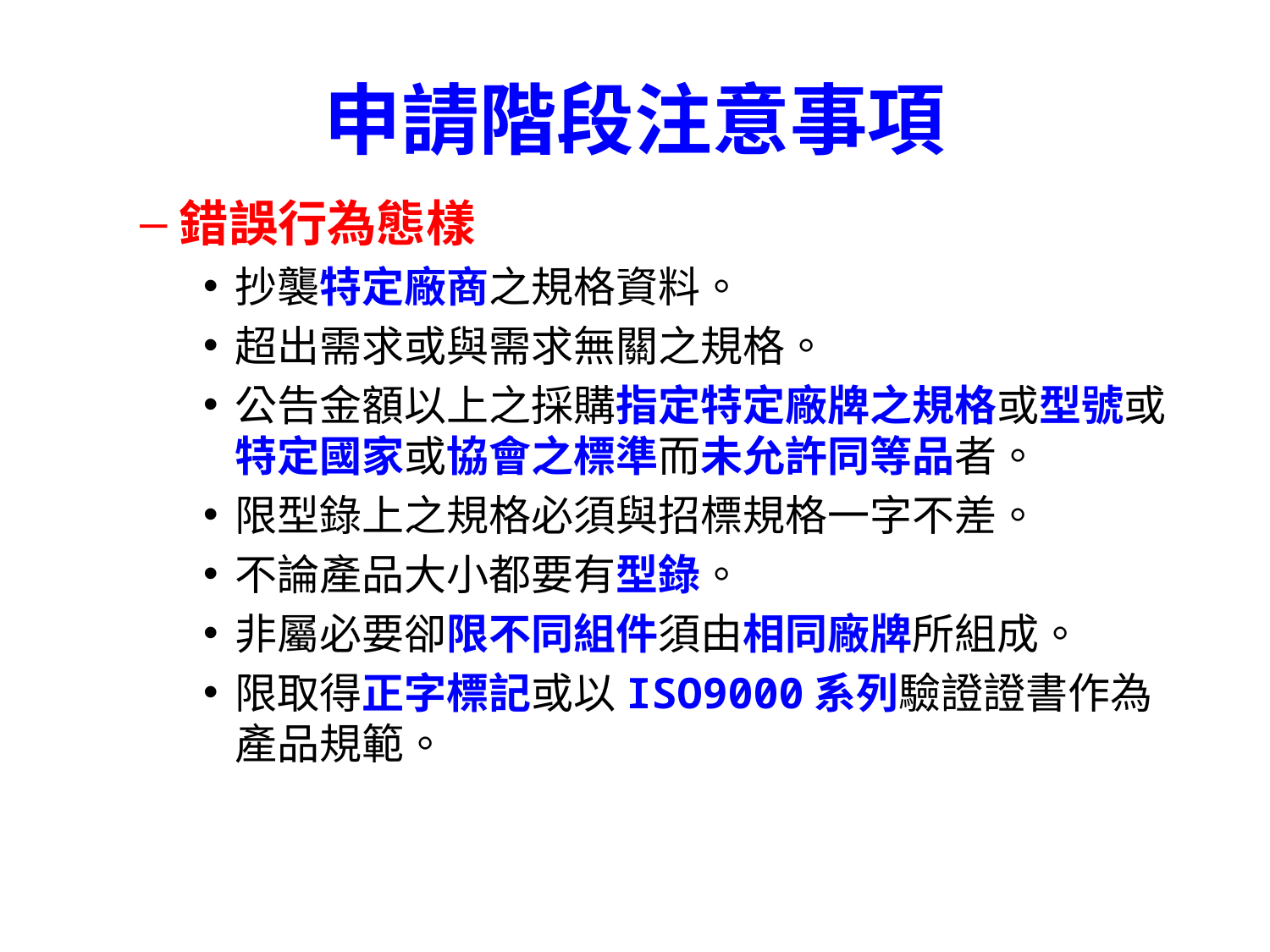

# 申請階段注意事項
錯誤行為態樣
抄襲特定廠商之規格資料。
超出需求或與需求無關之規格。
公告金額以上之採購指定特定廠牌之規格或型號或特定國家或協會之標準而未允許同等品者。
限型錄上之規格必須與招標規格一字不差。
不論產品大小都要有型錄。
非屬必要卻限不同組件須由相同廠牌所組成。
限取得正字標記或以ISO9000系列驗證證書作為產品規範。